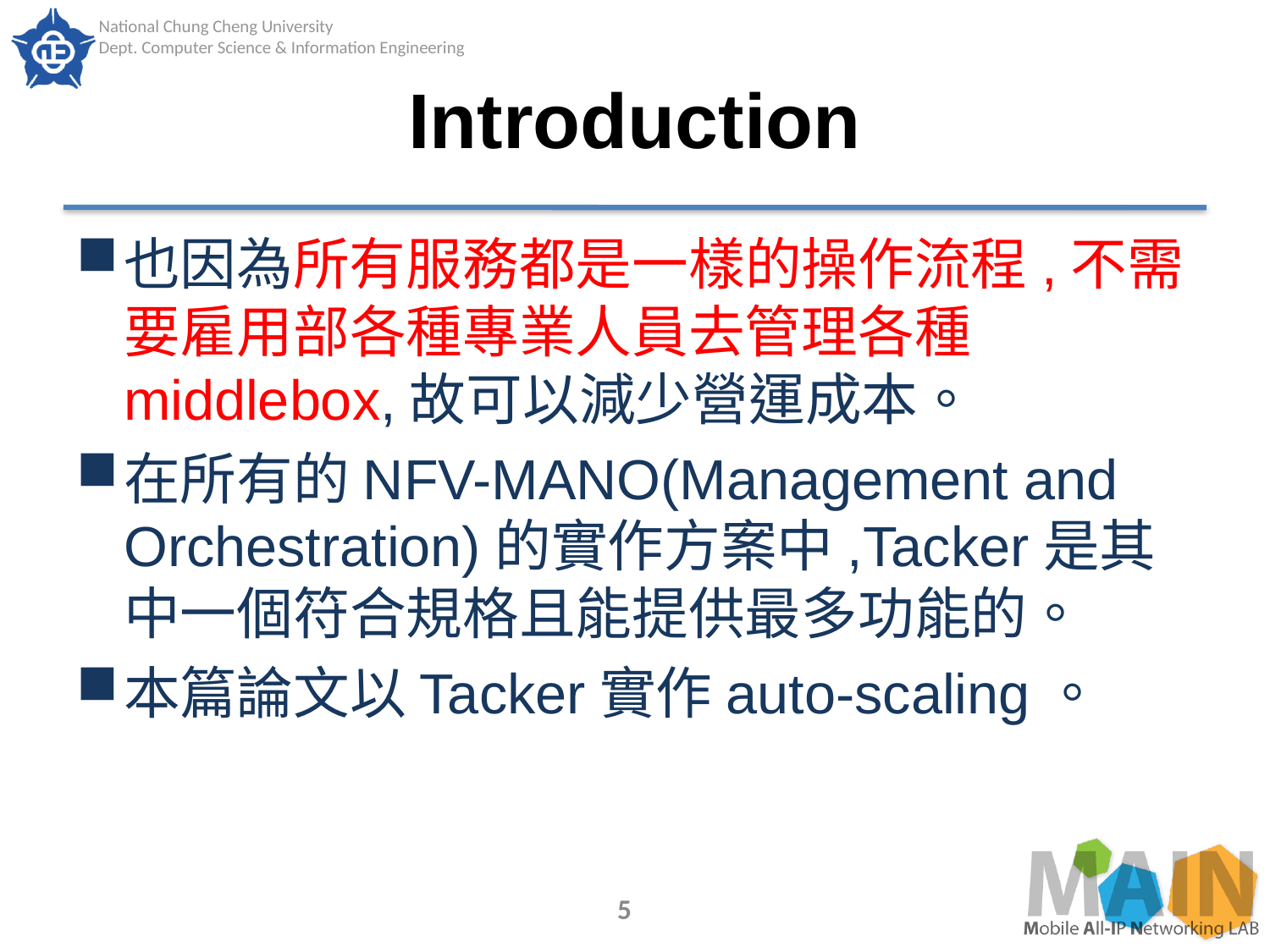

# Introduction
也因為所有服務都是一樣的操作流程,不需要雇用部各種專業人員去管理各種middlebox,故可以減少營運成本。
在所有的NFV-MANO(Management and Orchestration)的實作方案中,Tacker是其中一個符合規格且能提供最多功能的。
本篇論文以Tacker實作auto-scaling。
5